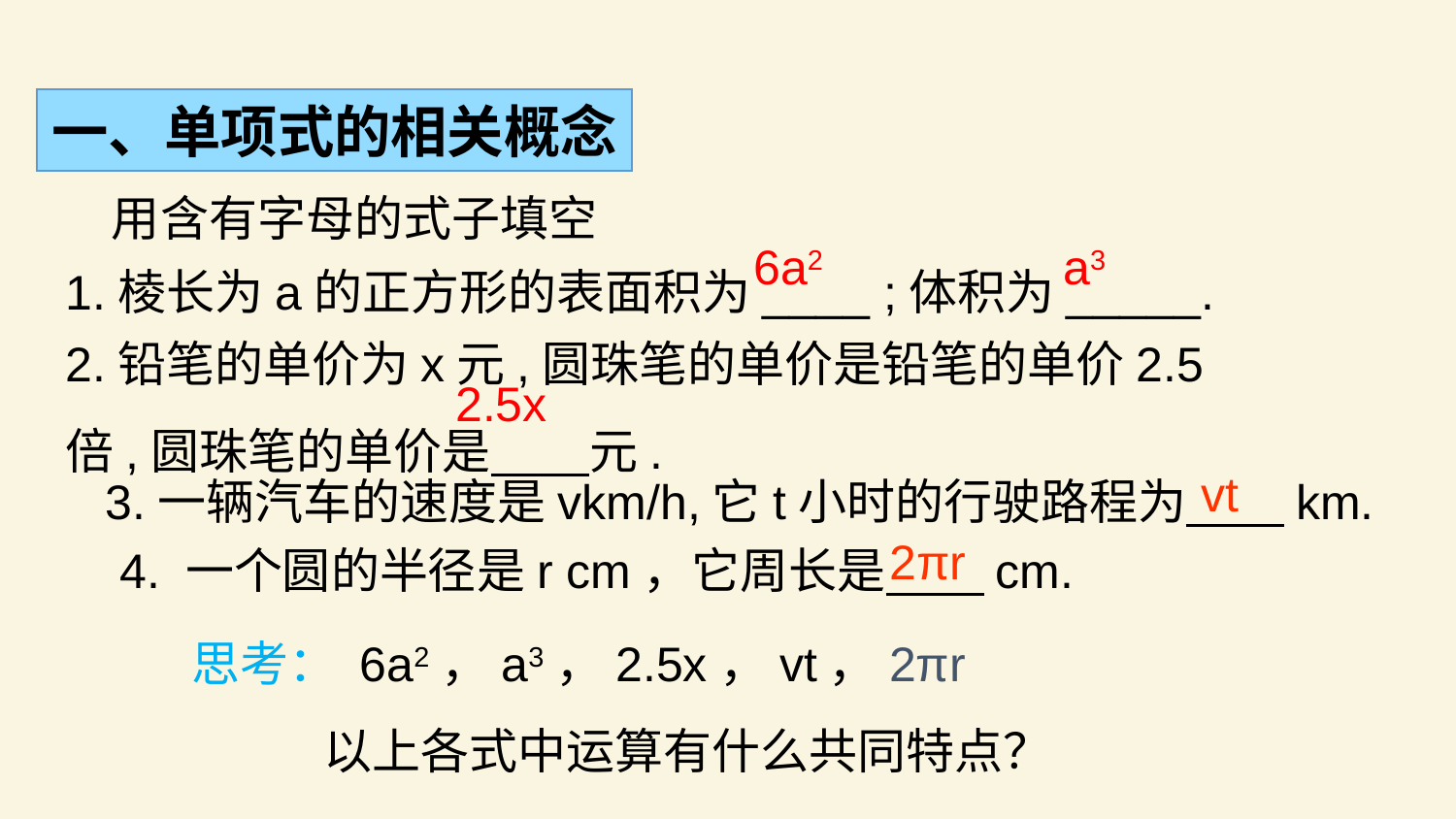

一、单项式的相关概念
用含有字母的式子填空
1.棱长为a的正方形的表面积为____ ;体积为_____.
6a2
a3
2.铅笔的单价为x元,圆珠笔的单价是铅笔的单价2.5倍,圆珠笔的单价是         元.
2.5x
vt
3.一辆汽车的速度是vkm/h,它t小时的行驶路程为         km.
2πr
4. 一个圆的半径是r cm，它周长是         cm.
思考： 6a2，a3，2.5x，vt，2πr
           以上各式中运算有什么共同特点？